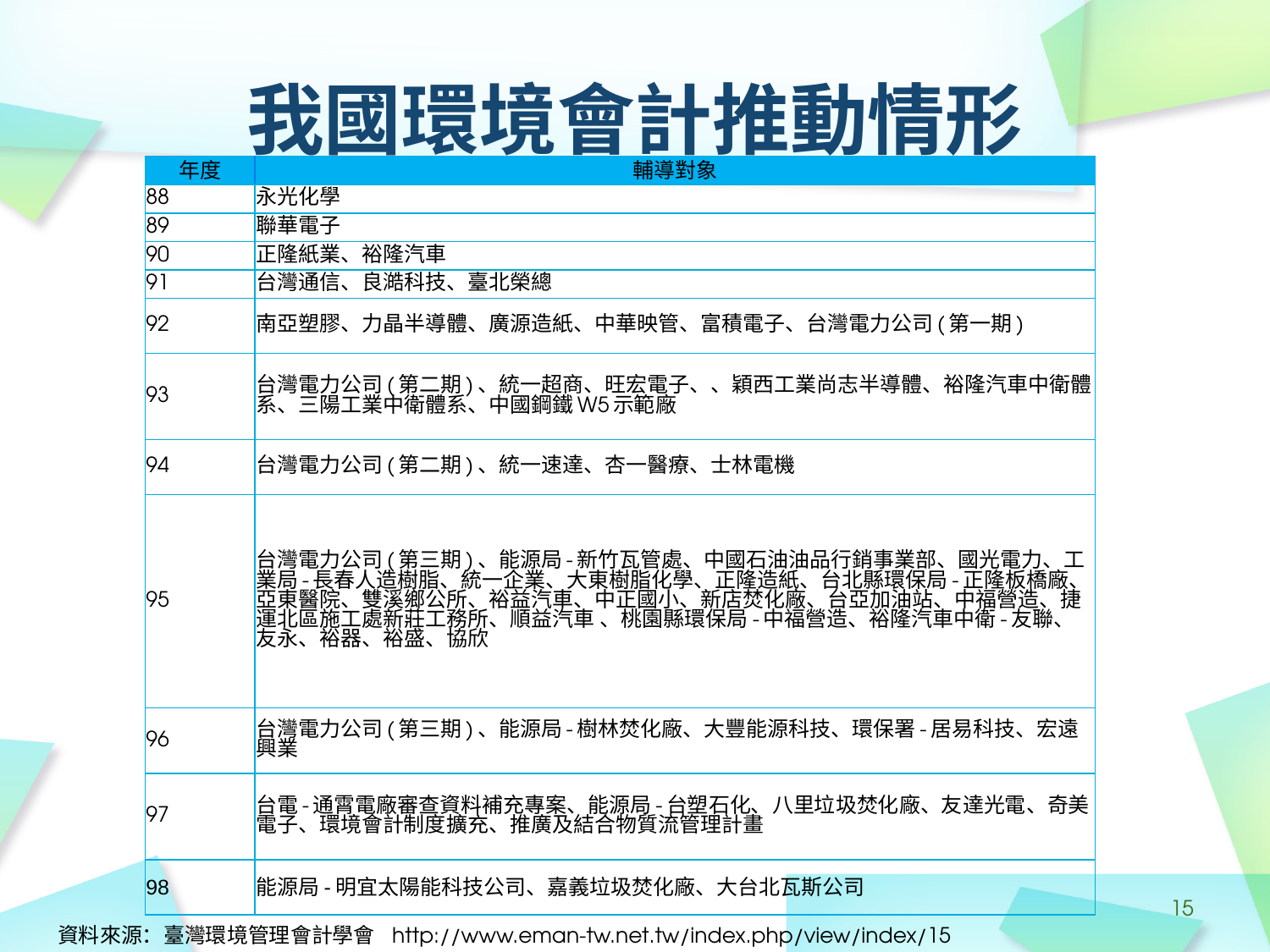

# 我國環境會計推動情形
| 年度 | 輔導對象 |
| --- | --- |
| 88 | 永光化學 |
| 89 | 聯華電子 |
| 90 | 正隆紙業、裕隆汽車 |
| 91 | 台灣通信、良澔科技、臺北榮總 |
| 92 | 南亞塑膠、力晶半導體、廣源造紙、中華映管、富積電子、台灣電力公司(第一期) |
| 93 | 台灣電力公司(第二期)、統一超商、旺宏電子、、穎西工業尚志半導體、裕隆汽車中衛體系、三陽工業中衛體系、中國鋼鐵W5示範廠 |
| 94 | 台灣電力公司(第二期)、統一速達、杏一醫療、士林電機 |
| 95 | 台灣電力公司(第三期)、能源局-新竹瓦管處、中國石油油品行銷事業部、國光電力、工業局-長春人造樹脂、統一企業、大東樹脂化學、正隆造紙、台北縣環保局-正隆板橋廠、亞東醫院、雙溪鄉公所、裕益汽車、中正國小、新店焚化廠、台亞加油站、中福營造、捷運北區施工處新莊工務所、順益汽車 、桃園縣環保局-中福營造、裕隆汽車中衛-友聯、友永、裕器、裕盛、協欣 |
| 96 | 台灣電力公司(第三期)、能源局-樹林焚化廠、大豐能源科技、環保署-居易科技、宏遠興業 |
| 97 | 台電-通霄電廠審查資料補充專案、能源局-台塑石化、八里垃圾焚化廠、友達光電、奇美電子、環境會計制度擴充、推廣及結合物質流管理計畫 |
| 98 | 能源局-明宜太陽能科技公司、嘉義垃圾焚化廠、大台北瓦斯公司 |
15
資料來源：臺灣環境管理會計學會  http://www.eman-tw.net.tw/index.php/view/index/15